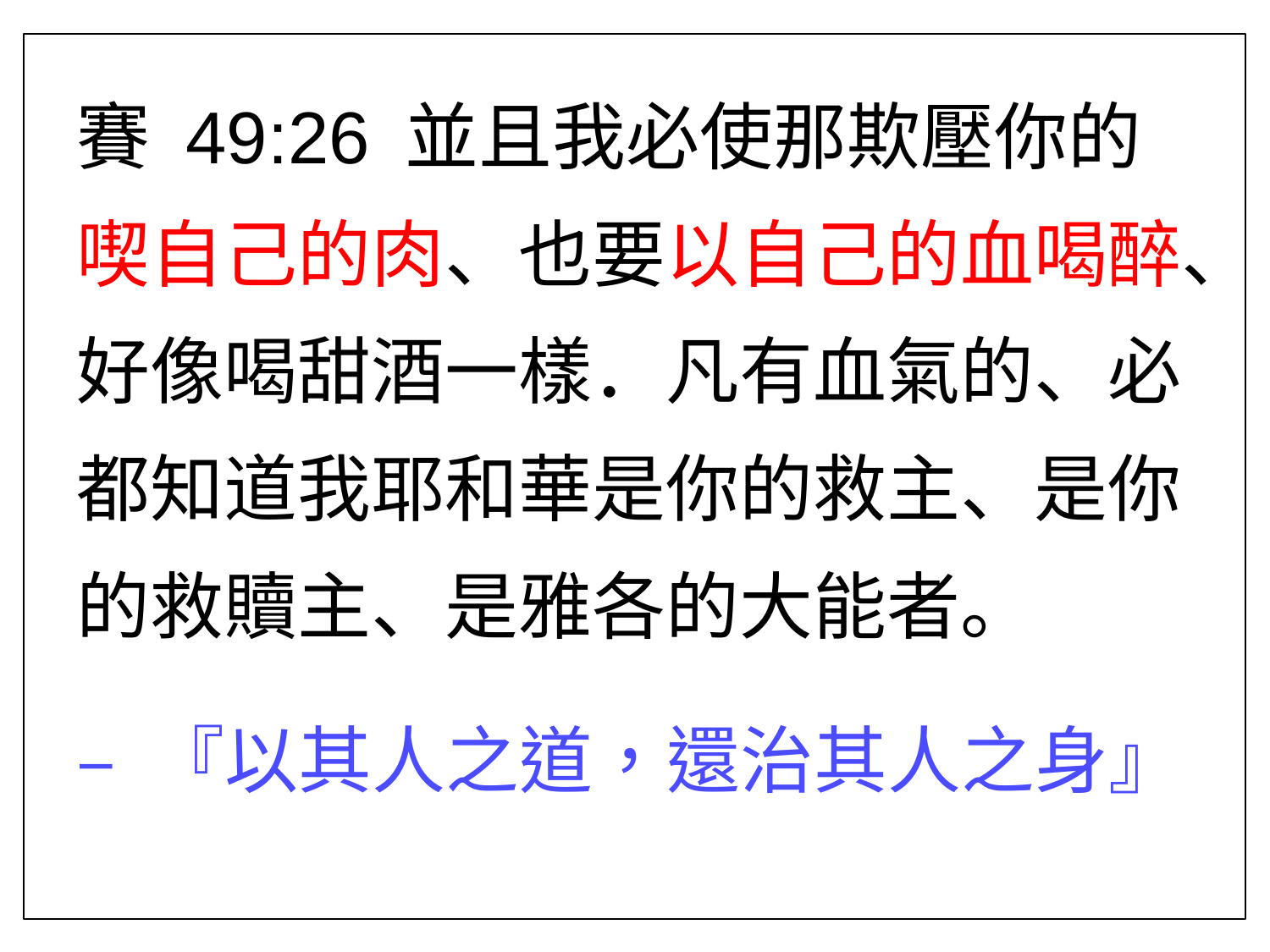

賽 49:26 並且我必使那欺壓你的喫自己的肉、也要以自己的血喝醉、好像喝甜酒一樣．凡有血氣的、必都知道我耶和華是你的救主、是你的救贖主、是雅各的大能者。
– 『以其人之道，還治其人之身』